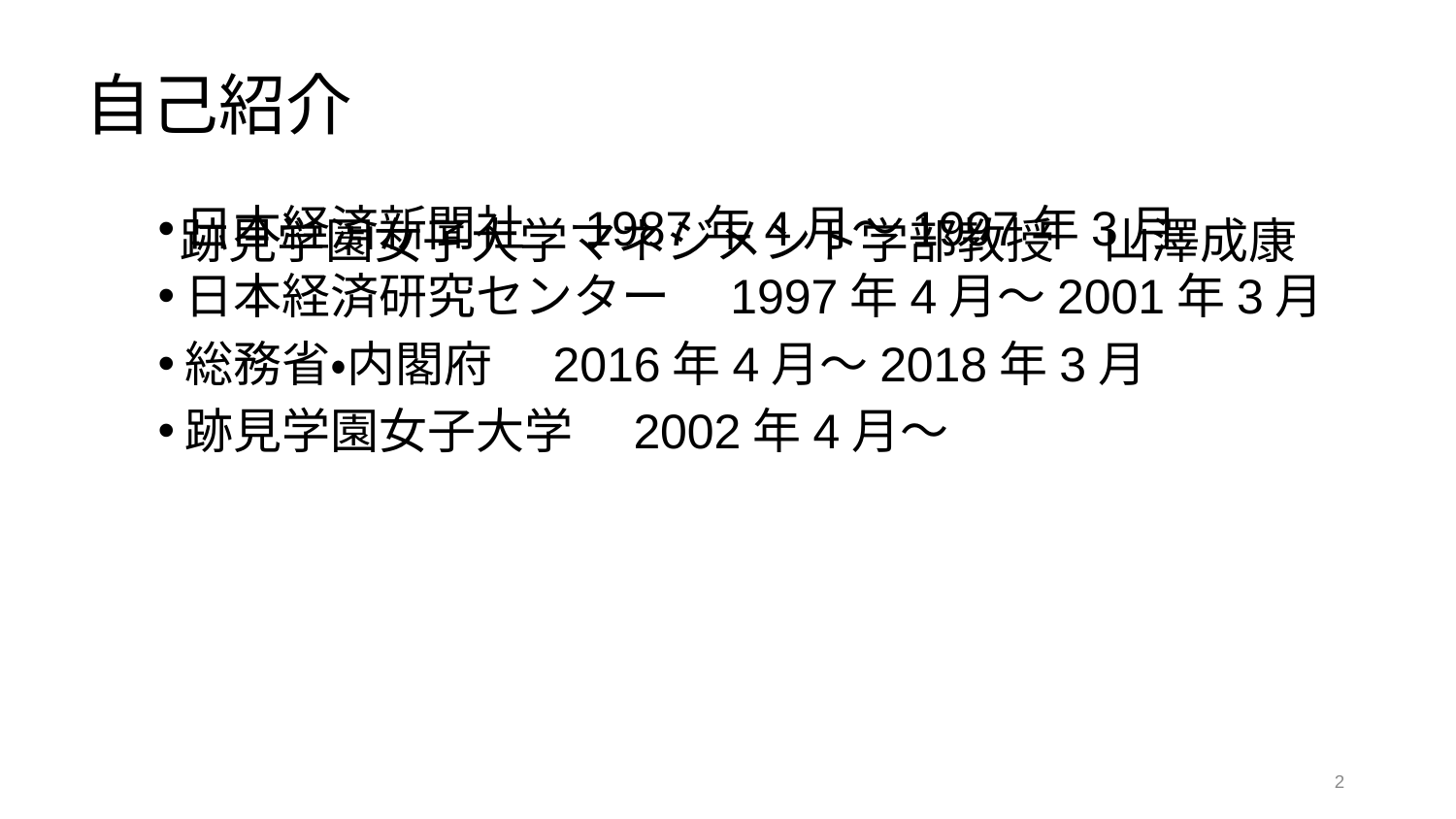

# 自己紹介
日本経済新聞社　1987年4月～1997年3月
日本経済研究センター　1997年4月～2001年3月
総務省・内閣府　2016年4月～2018年3月
跡見学園女子大学　2002年4月～
跡見学園女子大学マネジメント学部教授　山澤成康
2